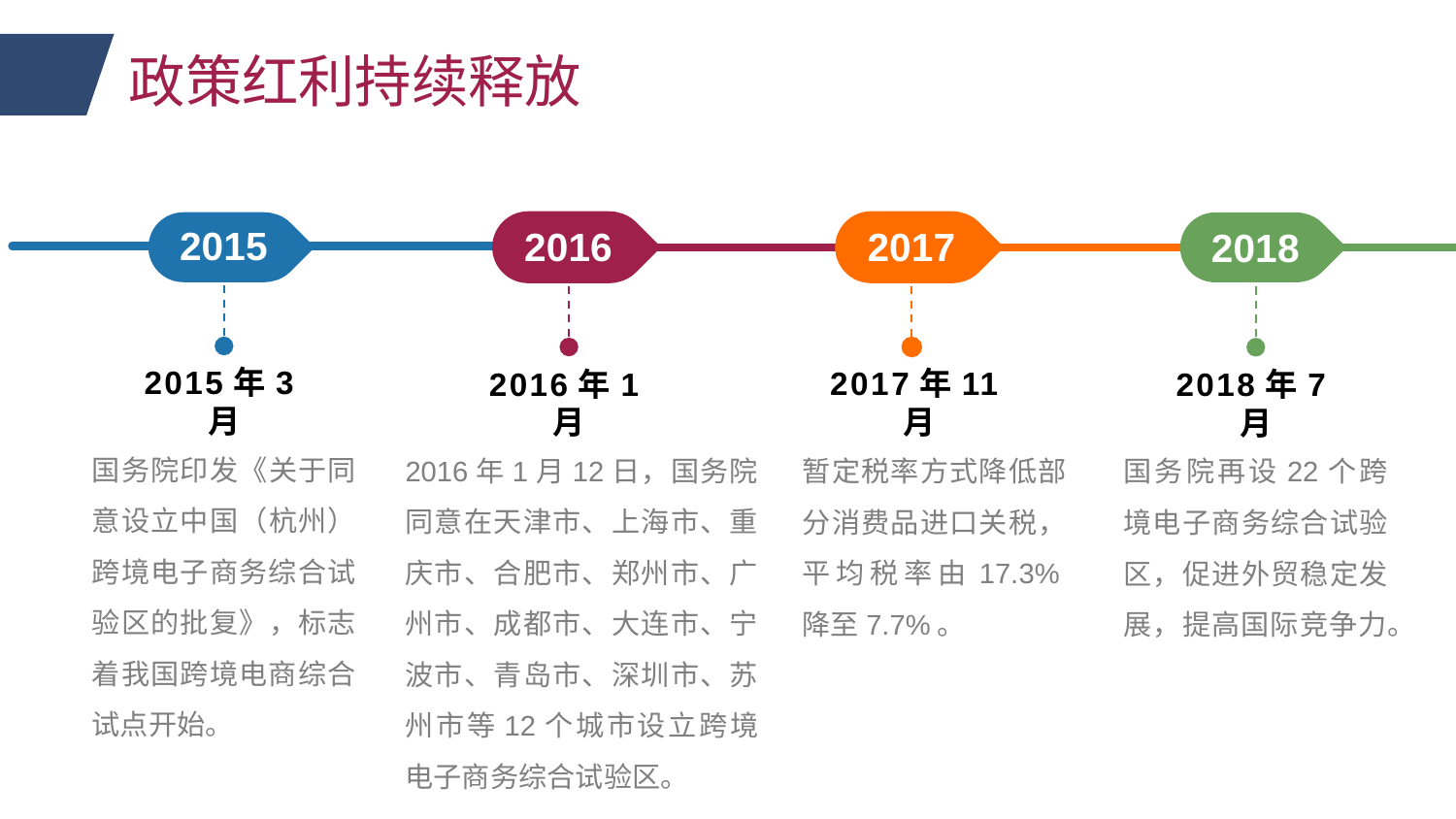

政策红利持续释放

2015
2016
2017
2018

2015年3月
2016年1月
2017年11月
2018年7月
国务院印发《关于同意设立中国（杭州）跨境电子商务综合试验区的批复》，标志着我国跨境电商综合试点开始。
2016年1月12日，国务院同意在天津市、上海市、重庆市、合肥市、郑州市、广州市、成都市、大连市、宁波市、青岛市、深圳市、苏州市等12个城市设立跨境电子商务综合试验区。
暂定税率方式降低部分消费品进口关税，平均税率由17.3%降至7.7%。
国务院再设22个跨境电子商务综合试验区，促进外贸稳定发展，提高国际竞争力。